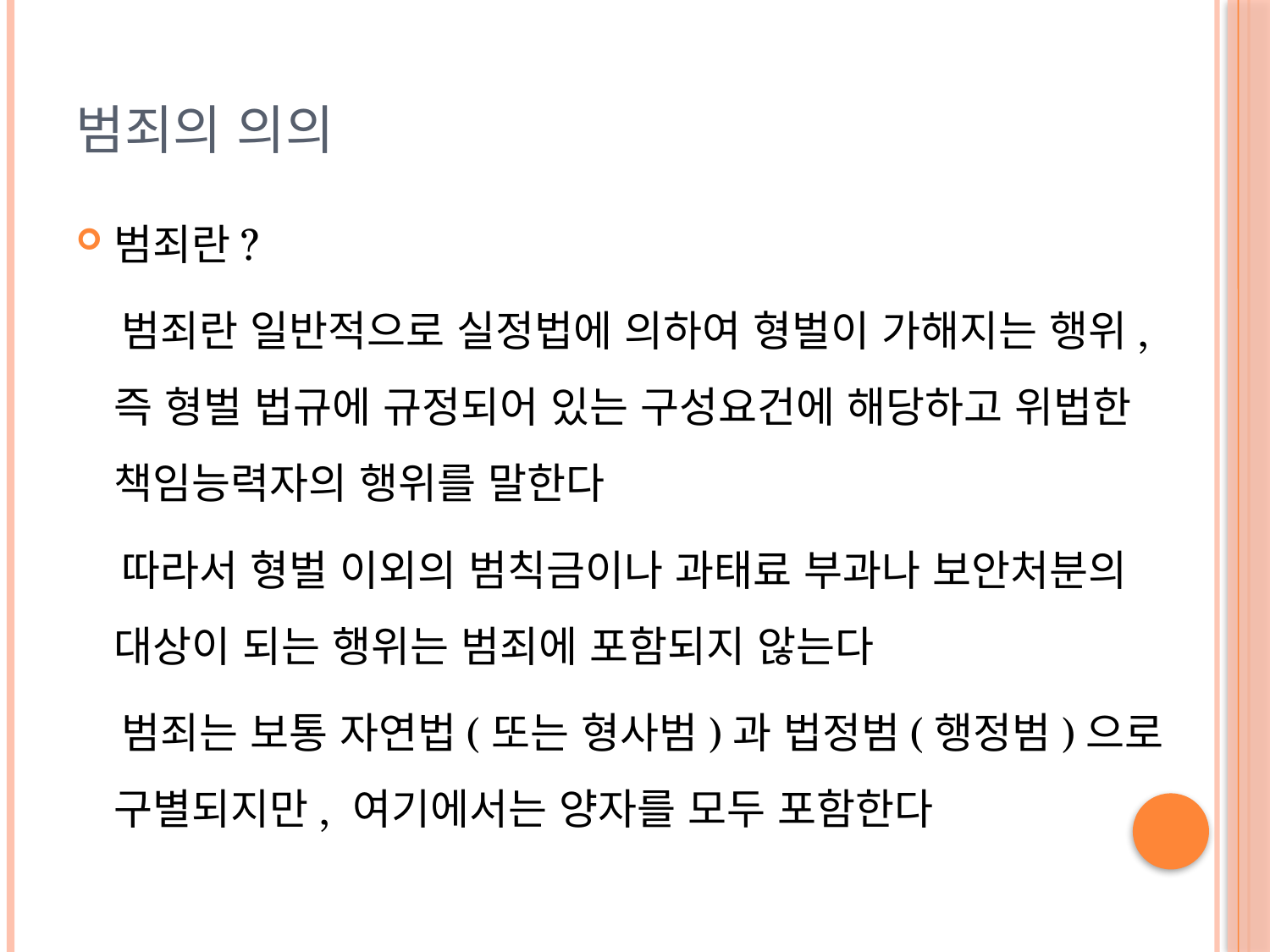

# 범죄의 의의
범죄란?
   범죄란 일반적으로 실정법에 의하여 형벌이 가해지는 행위, 즉 형벌 법규에 규정되어 있는 구성요건에 해당하고 위법한 책임능력자의 행위를 말한다
   따라서 형벌 이외의 범칙금이나 과태료 부과나 보안처분의 대상이 되는 행위는 범죄에 포함되지 않는다
   범죄는 보통 자연법(또는 형사범)과 법정범(행정범)으로 구별되지만, 여기에서는 양자를 모두 포함한다